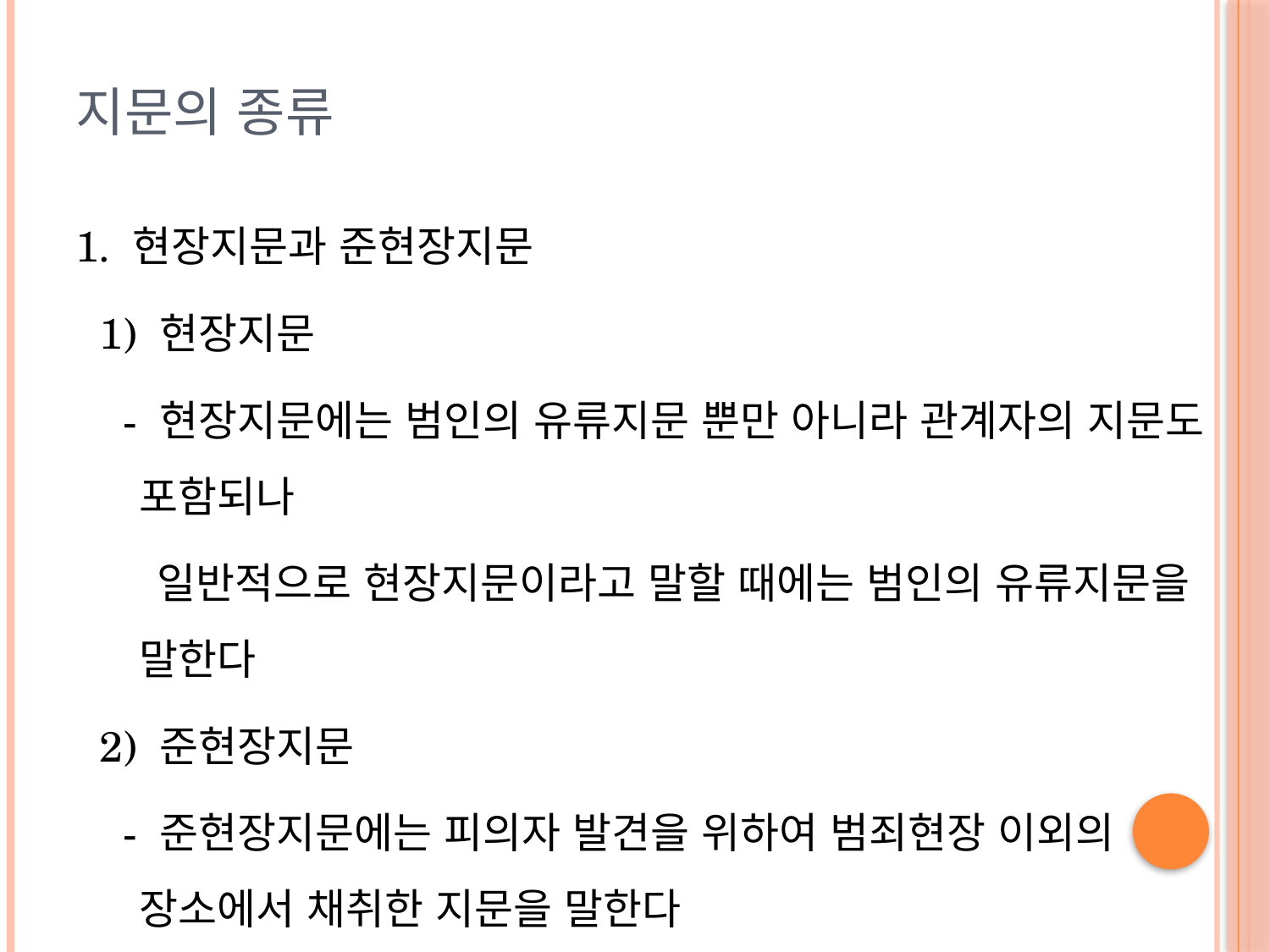

# 지문의 종류
1. 현장지문과 준현장지문
  1) 현장지문
    - 현장지문에는 범인의 유류지문 뿐만 아니라 관계자의 지문도 포함되나
      일반적으로 현장지문이라고 말할 때에는 범인의 유류지문을 말한다
  2) 준현장지문
    - 준현장지문에는 피의자 발견을 위하여 범죄현장 이외의 장소에서 채취한 지문을 말한다